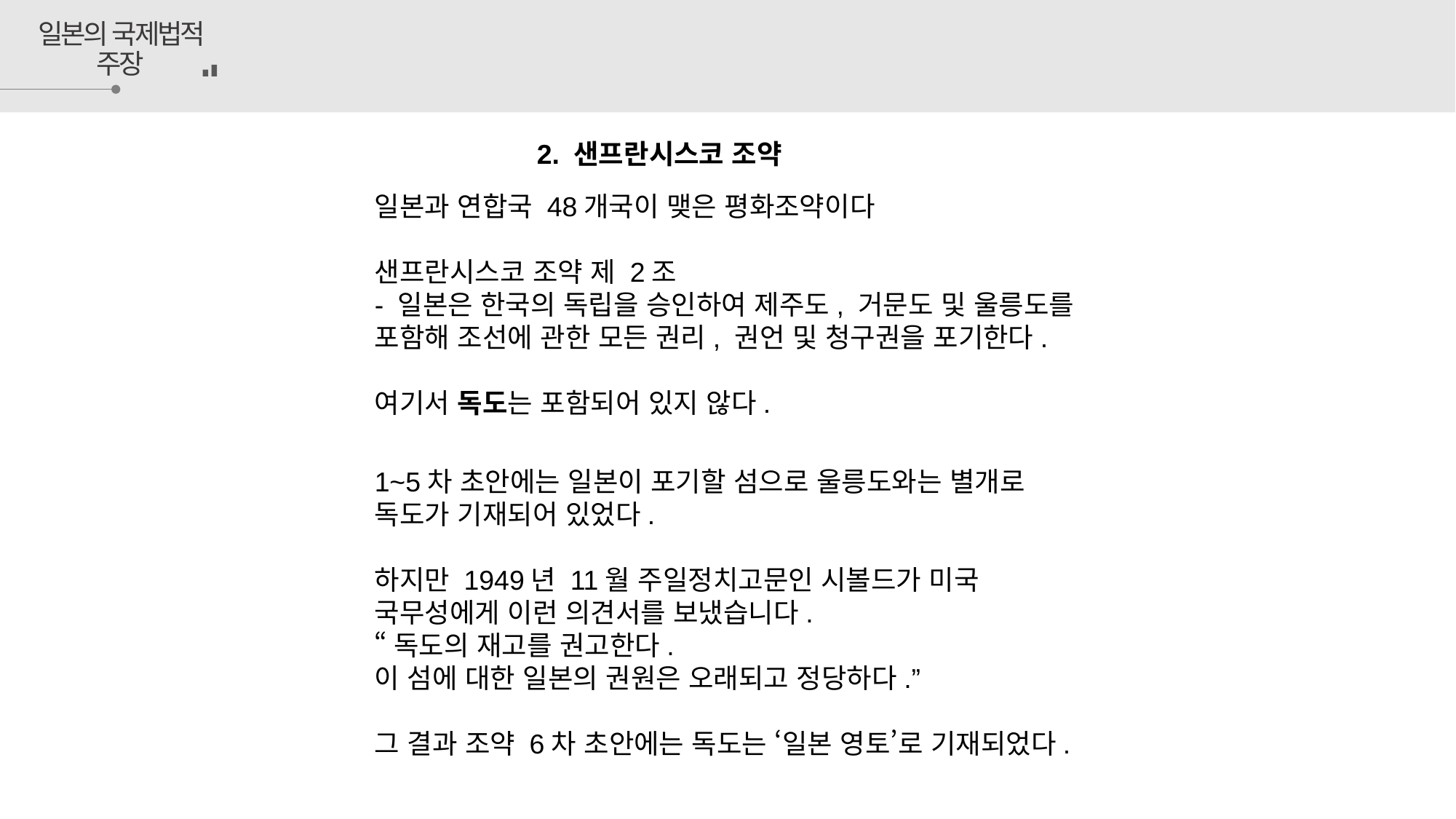

일본의 국제법적 주장
2. 샌프란시스코 조약
일본과 연합국 48개국이 맺은 평화조약이다

샌프란시스코 조약 제 2조
- 일본은 한국의 독립을 승인하여 제주도, 거문도 및 울릉도를 포함해 조선에 관한 모든 권리, 권언 및 청구권을 포기한다.

여기서 독도는 포함되어 있지 않다.
1~5차 초안에는 일본이 포기할 섬으로 울릉도와는 별개로 독도가 기재되어 있었다.

하지만 1949년 11월 주일정치고문인 시볼드가 미국 국무성에게 이런 의견서를 보냈습니다.
“독도의 재고를 권고한다.
이 섬에 대한 일본의 권원은 오래되고 정당하다.”

그 결과 조약 6차 초안에는 독도는 ‘일본 영토’로 기재되었다.